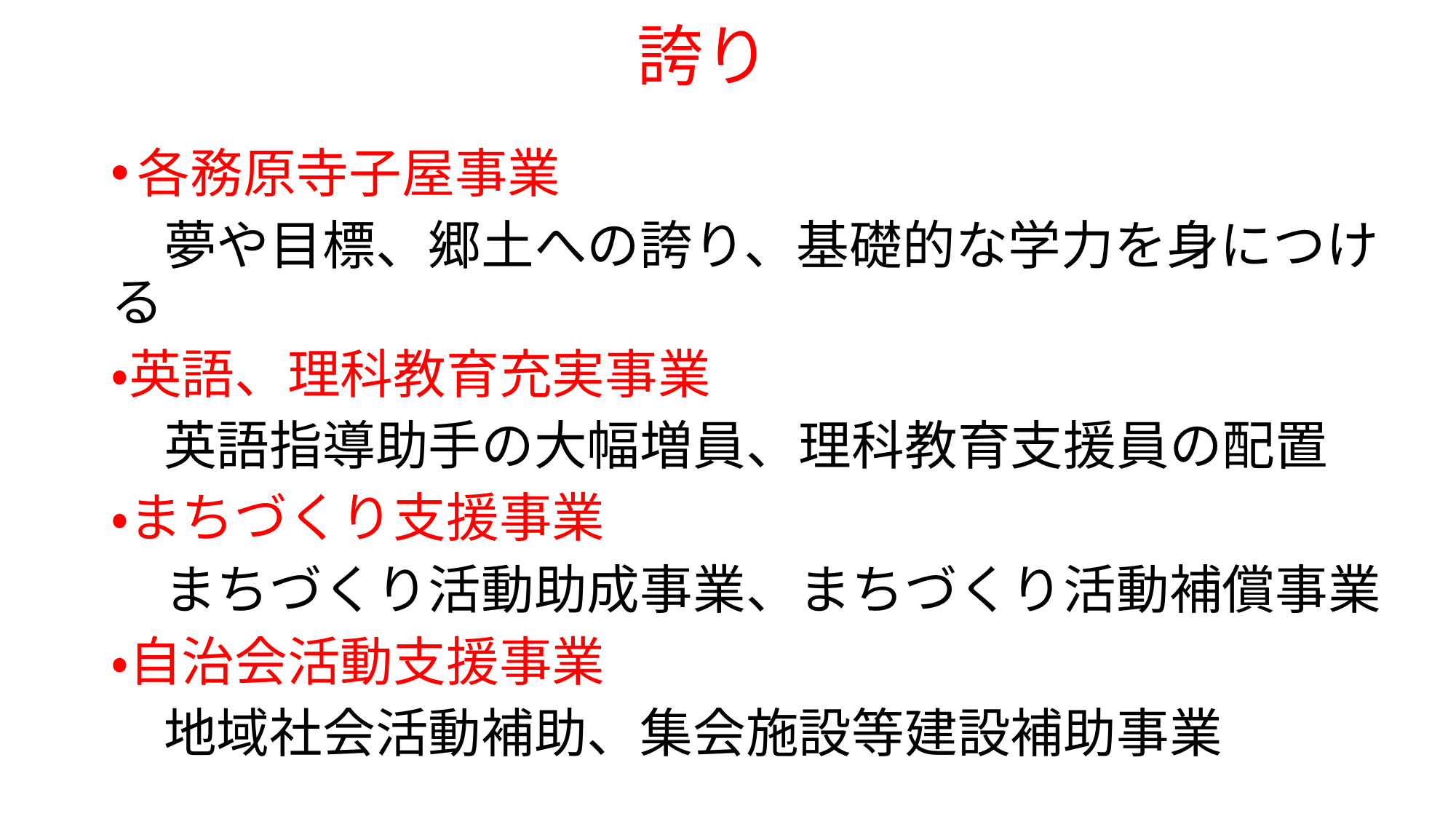

# 誇り
各務原寺子屋事業
　夢や目標、郷土への誇り、基礎的な学力を身につける
・英語、理科教育充実事業
　英語指導助手の大幅増員、理科教育支援員の配置
・まちづくり支援事業
　まちづくり活動助成事業、まちづくり活動補償事業
・自治会活動支援事業
　地域社会活動補助、集会施設等建設補助事業